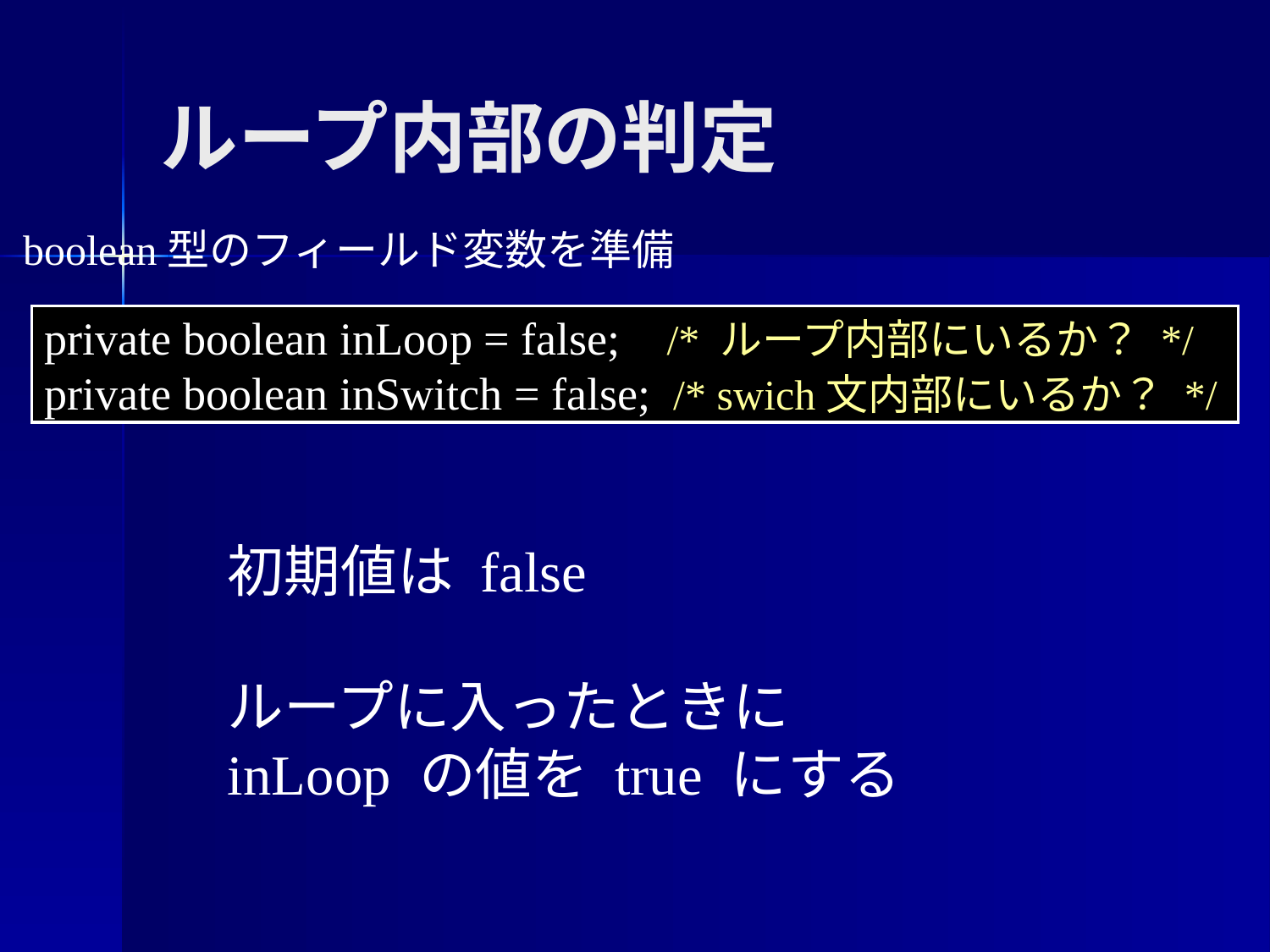

ループ内部の判定

boolean型のフィールド変数を準備
private boolean inLoop = false;    /* ループ内部にいるか？ */
private boolean inSwitch = false;  /* swich文内部にいるか？ */
初期値は false

ループに入ったときに
inLoop の値を true にする